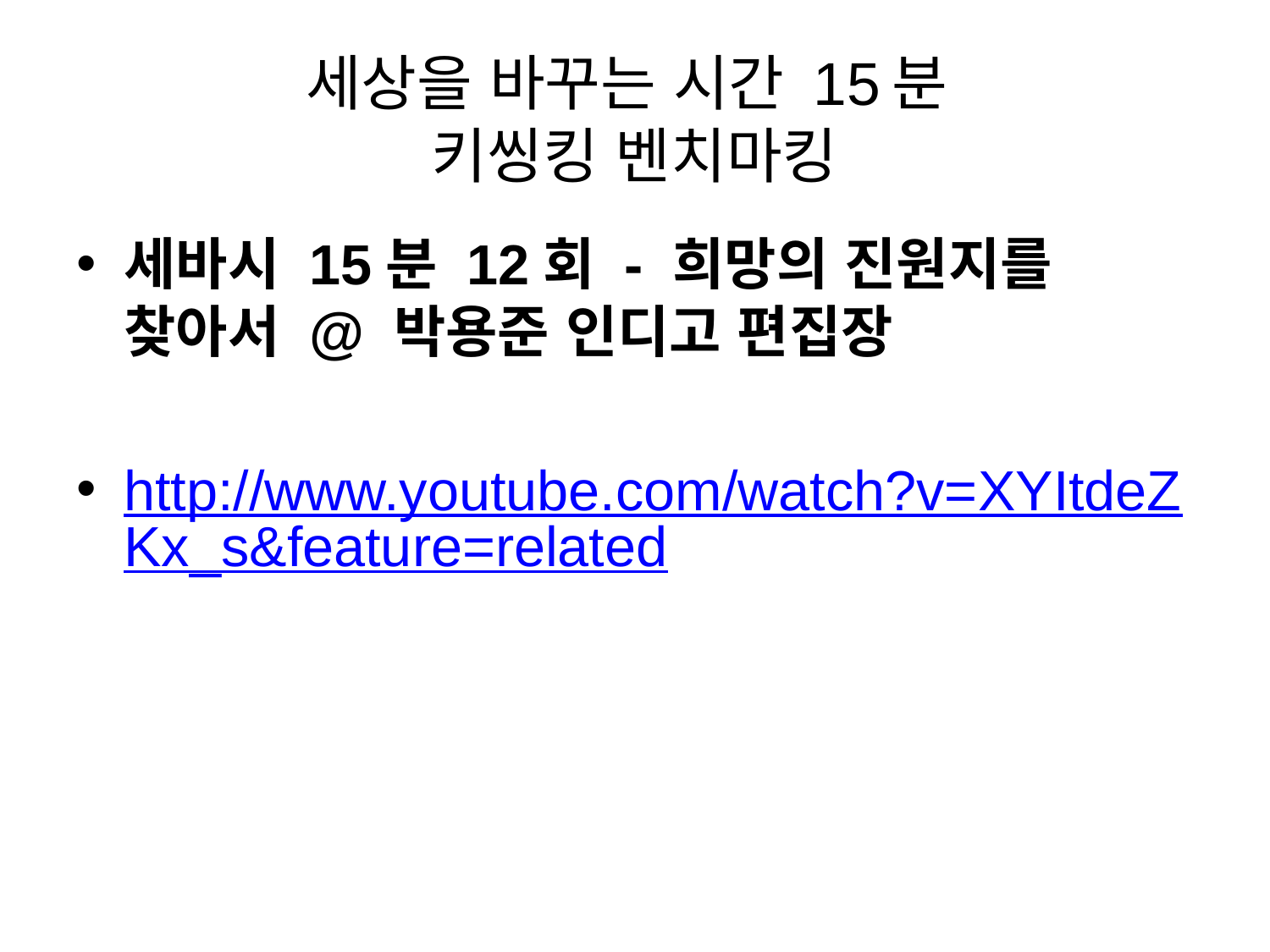

# 세상을 바꾸는 시간 15분 키씽킹 벤치마킹
세바시 15분 12회 - 희망의 진원지를 찾아서 @ 박용준 인디고 편집장

http://www.youtube.com/watch?v=XYItdeZKx_s&feature=related